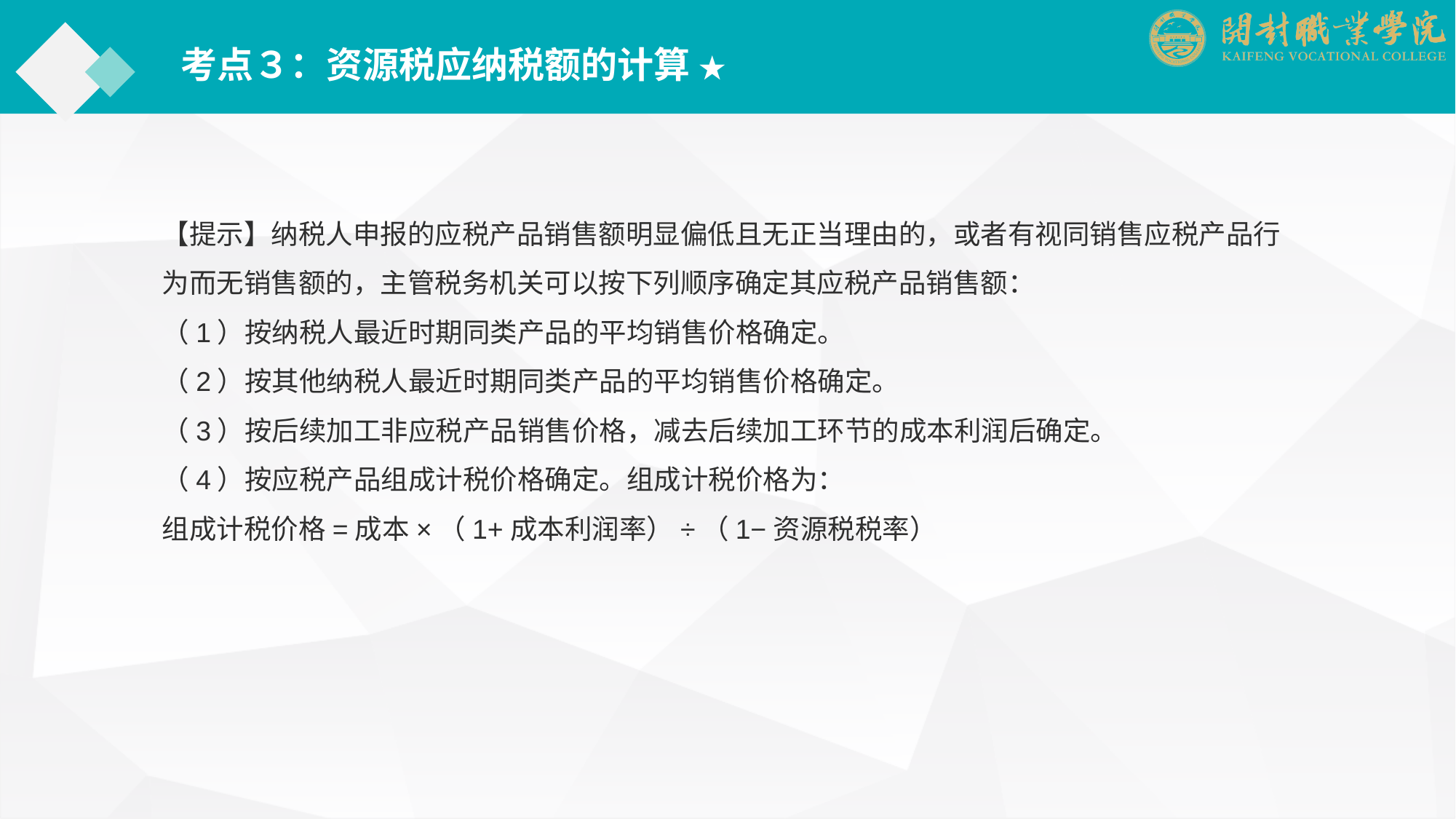

考点３：资源税应纳税额的计算 ★
【提示】纳税人申报的应税产品销售额明显偏低且无正当理由的，或者有视同销售应税产品行为而无销售额的，主管税务机关可以按下列顺序确定其应税产品销售额：
（1）按纳税人最近时期同类产品的平均销售价格确定。
（2）按其他纳税人最近时期同类产品的平均销售价格确定。
（3）按后续加工非应税产品销售价格，减去后续加工环节的成本利润后确定。
（4）按应税产品组成计税价格确定。组成计税价格为：
组成计税价格=成本×（1+成本利润率）÷（1−资源税税率）